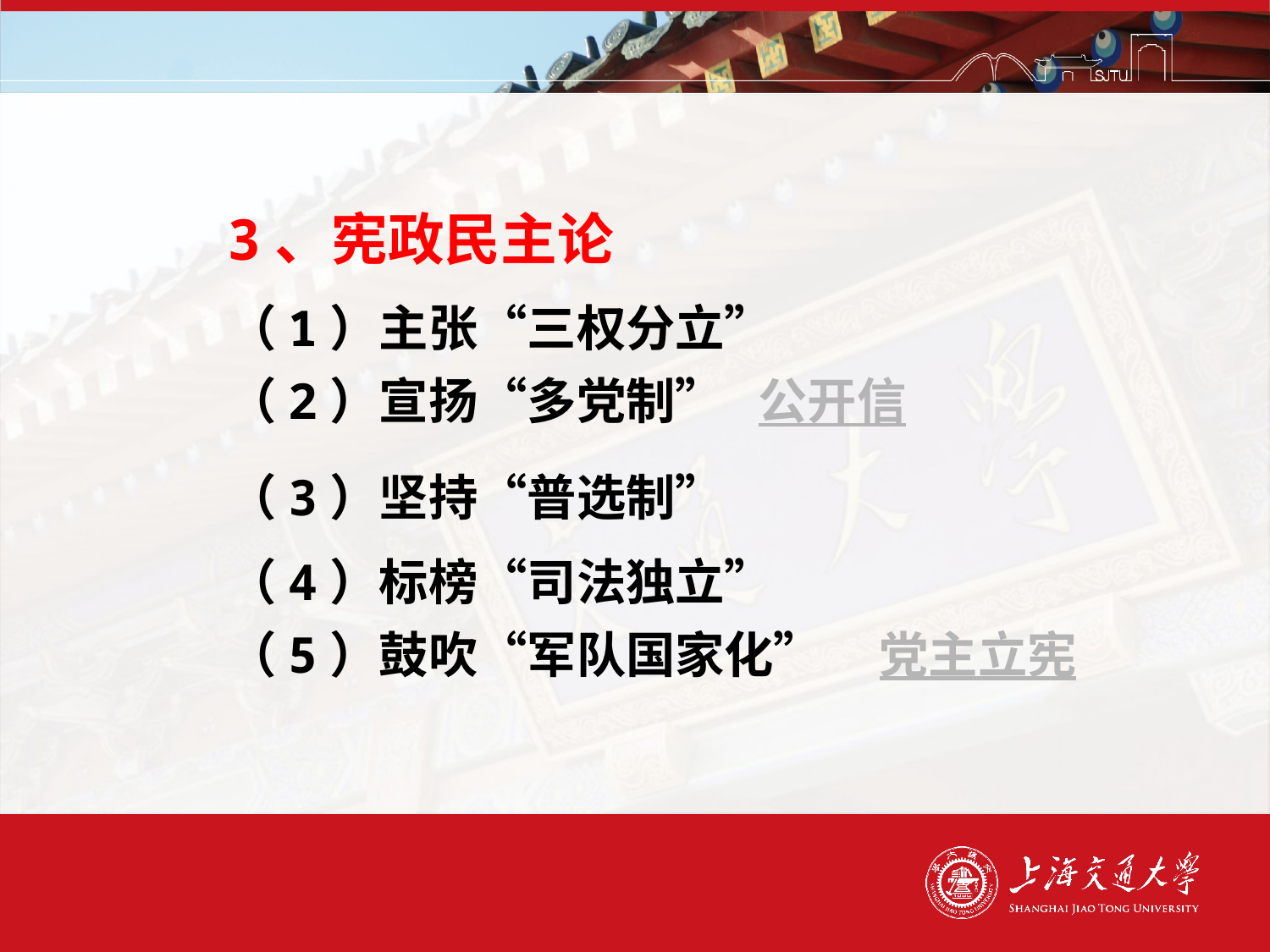

#
3、宪政民主论
（1）主张“三权分立”
（2）宣扬“多党制”   公开信
（3）坚持“普选制”
（4）标榜“司法独立”
（5）鼓吹“军队国家化”     党主立宪